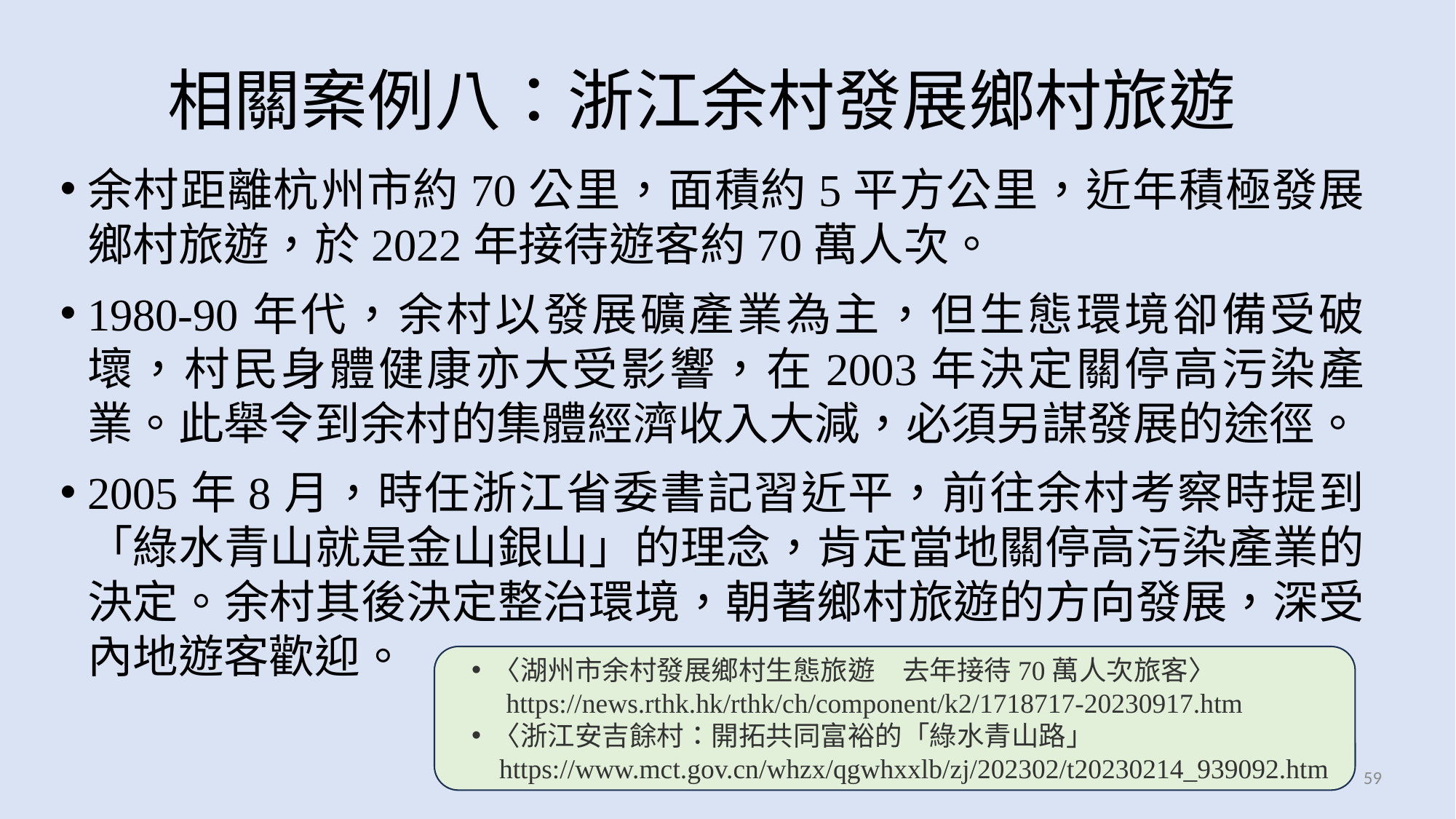

# 相關案例八：浙江余村發展鄉村旅遊
余村距離杭州市約70公里，面積約5平方公里，近年積極發展鄉村旅遊，於2022年接待遊客約70萬人次。
1980-90年代，余村以發展礦產業為主，但生態環境卻備受破壞，村民身體健康亦大受影響，在2003年決定關停高污染產業。此舉令到余村的集體經濟收入大減，必須另謀發展的途徑。
2005年8月，時任浙江省委書記習近平，前往余村考察時提到「綠水青山就是金山銀山」的理念，肯定當地關停高污染產業的決定。余村其後決定整治環境，朝著鄉村旅遊的方向發展，深受內地遊客歡迎。

〈湖州市余村發展鄉村生態旅遊　去年接待70萬人次旅客〉
     https://news.rthk.hk/rthk/ch/component/k2/1718717-20230917.htm
〈浙江安吉餘村：開拓共同富裕的「綠水青山路」
    https://www.mct.gov.cn/whzx/qgwhxxlb/zj/202302/t20230214_939092.htm
59